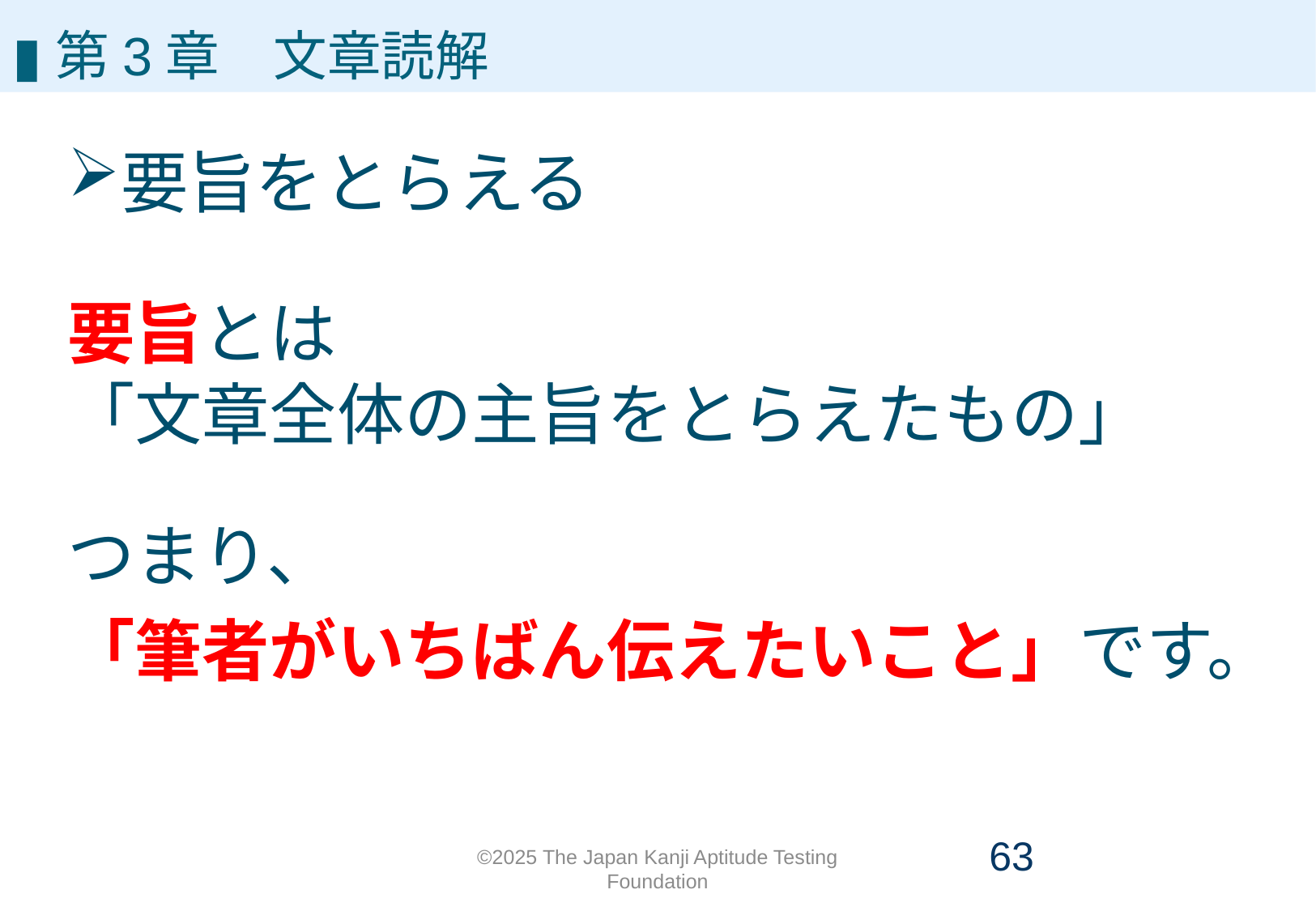

▮第3章　文章読解
要旨をとらえる

要旨とは
「文章全体の主旨をとらえたもの」

つまり、
「筆者がいちばん伝えたいこと」です。

©2025 The Japan Kanji Aptitude Testing Foundation
63